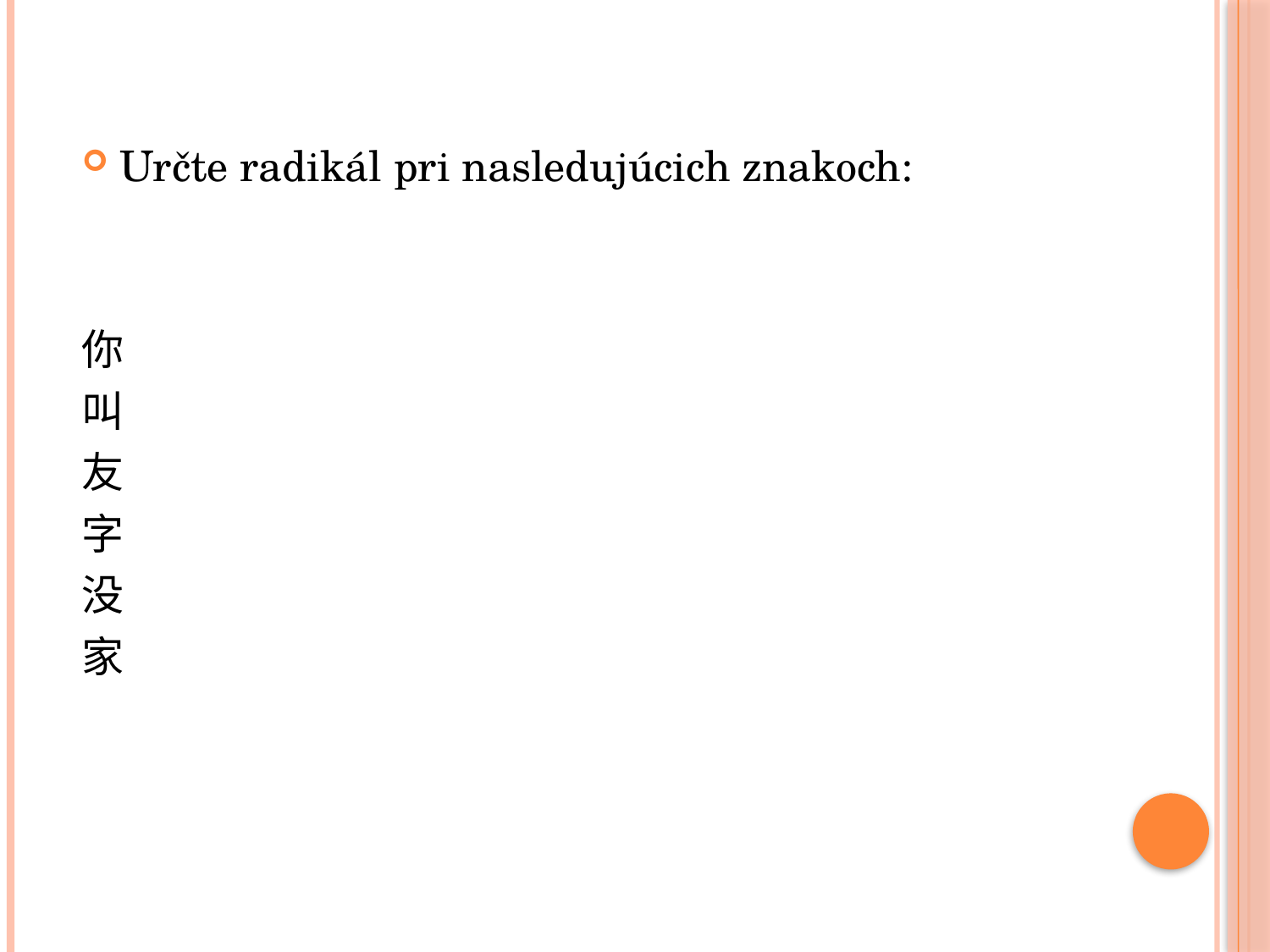

Určte radikál pri nasledujúcich znakoch:

你
叫
友
字
没
家